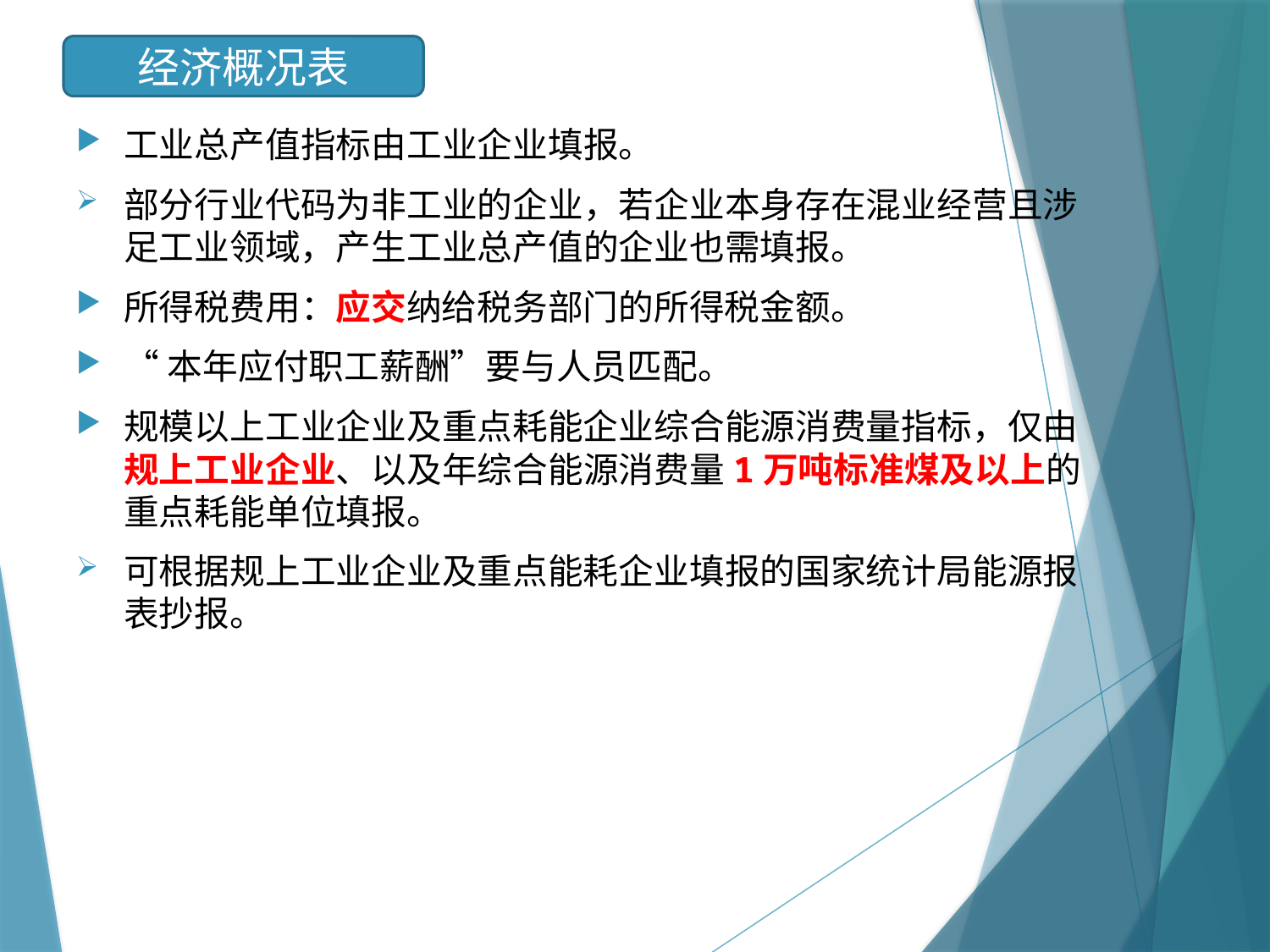

经济概况表
工业总产值指标由工业企业填报。
部分行业代码为非工业的企业，若企业本身存在混业经营且涉足工业领域，产生工业总产值的企业也需填报。
所得税费用：应交纳给税务部门的所得税金额。
“本年应付职工薪酬”要与人员匹配。
规模以上工业企业及重点耗能企业综合能源消费量指标，仅由规上工业企业、以及年综合能源消费量1万吨标准煤及以上的重点耗能单位填报。
可根据规上工业企业及重点能耗企业填报的国家统计局能源报表抄报。